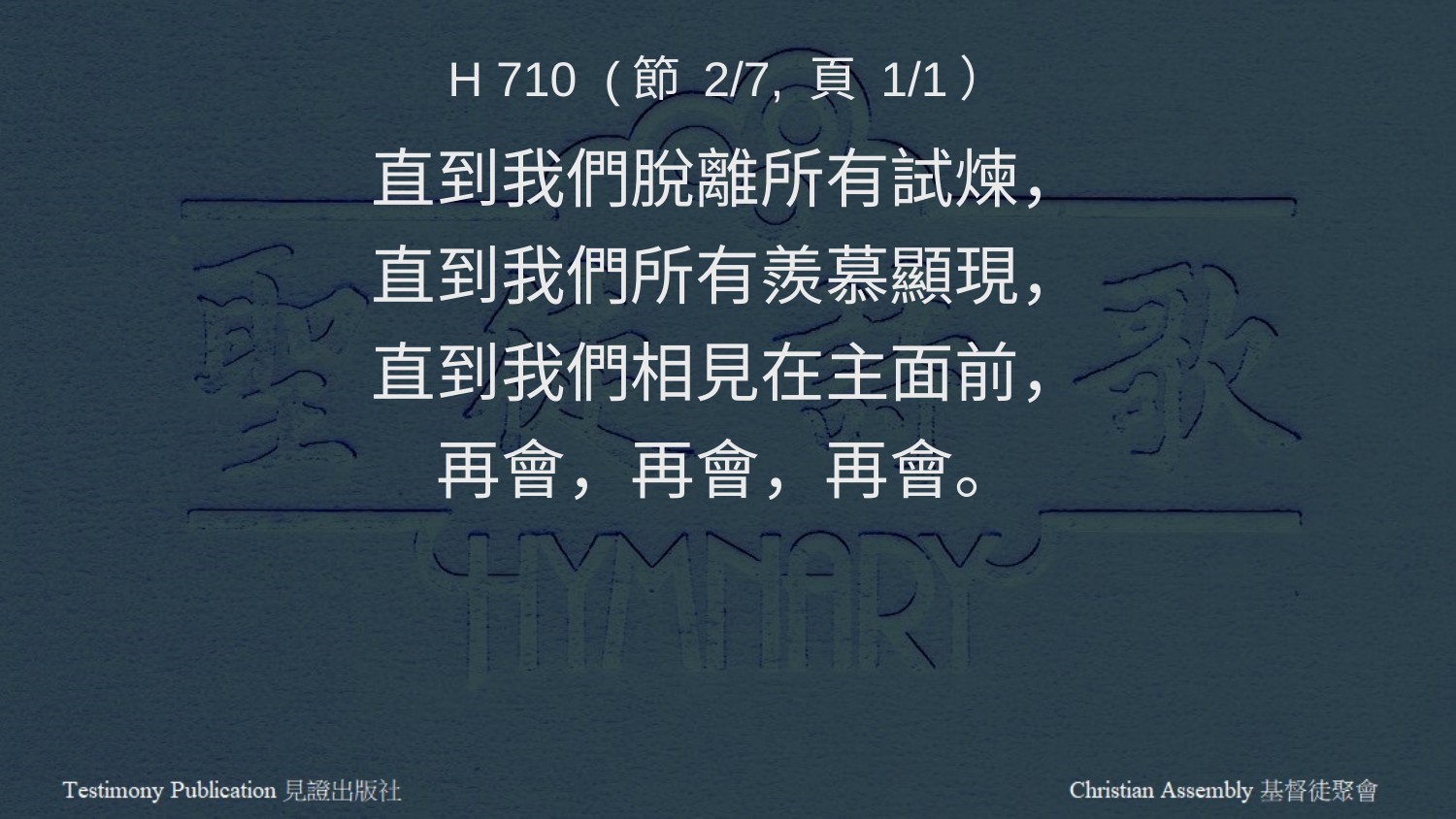

H 710  (節 2/7, 頁 1/1）
直到我們脫離所有試煉，
直到我們所有羨慕顯現，
直到我們相見在主面前，
再會，再會，再會。